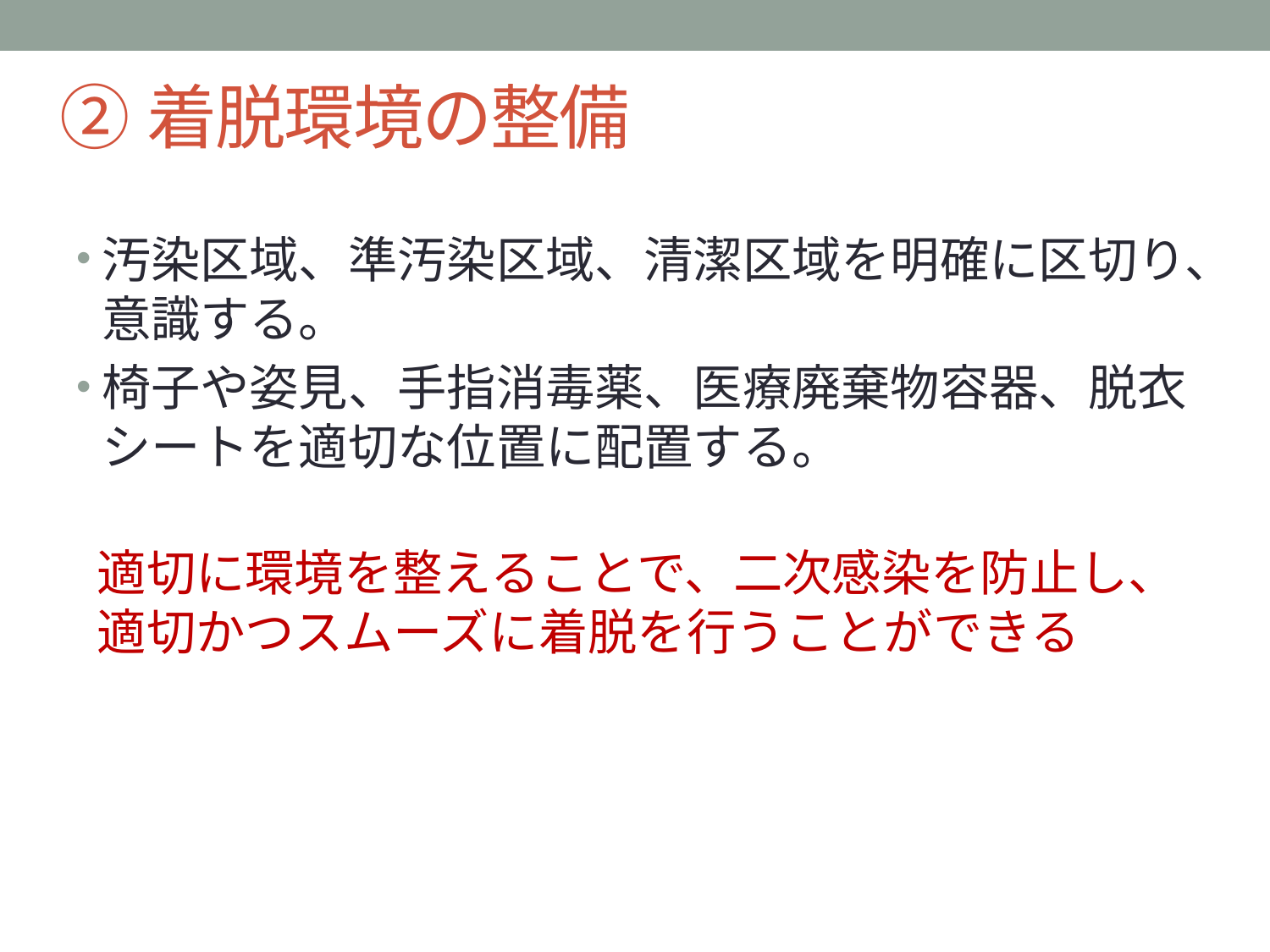

# ②着脱環境の整備
汚染区域、準汚染区域、清潔区域を明確に区切り、意識する。
椅子や姿見、手指消毒薬、医療廃棄物容器、脱衣シートを適切な位置に配置する。

適切に環境を整えることで、二次感染を防止し、適切かつスムーズに着脱を行うことができる